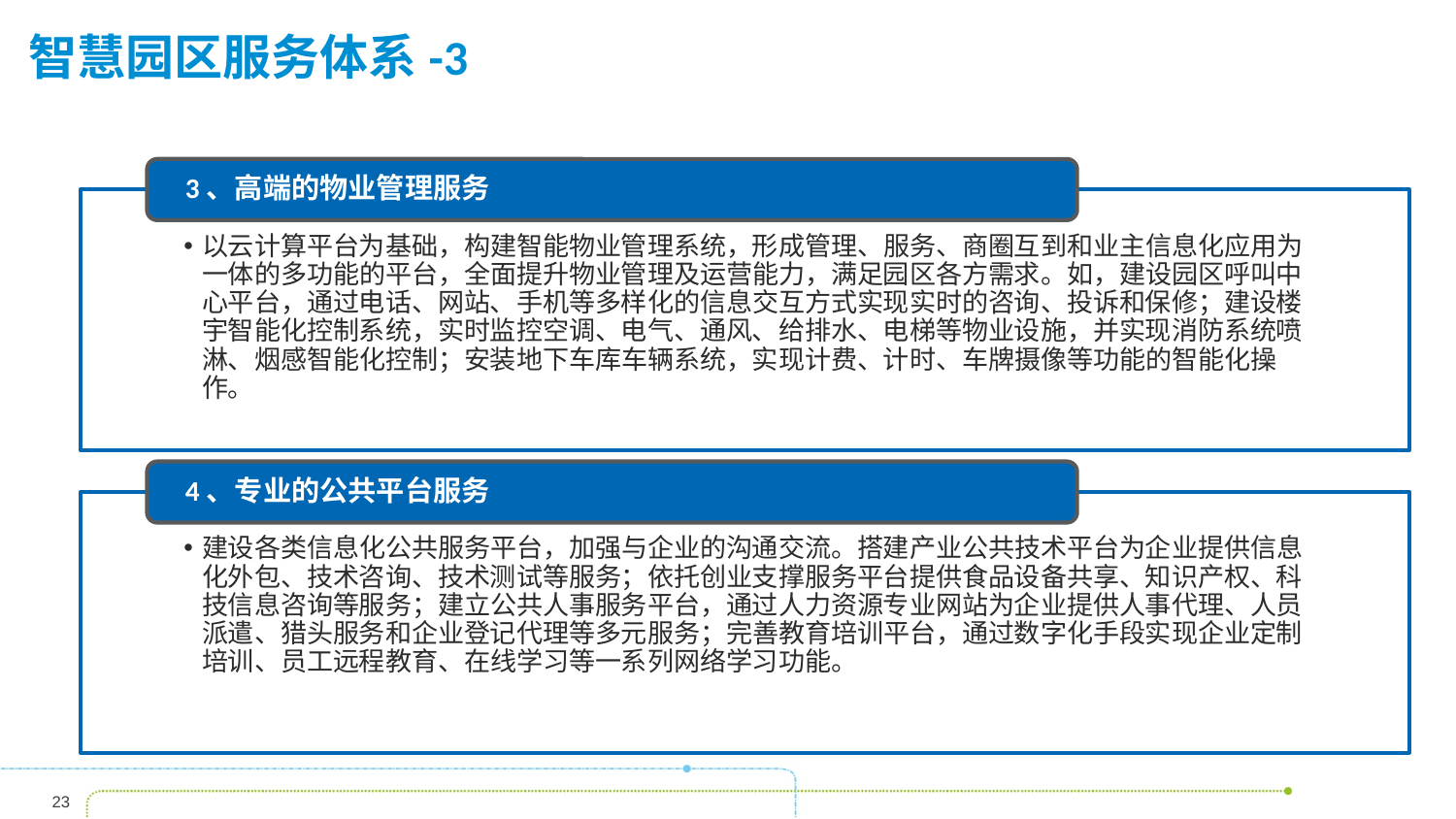

# 智慧园区服务体系-3
以云计算平台为基础，构建智能物业管理系统，形成管理、服务、商圈互到和业主信息化应用为一体的多功能的平台，全面提升物业管理及运营能力，满足园区各方需求。如，建设园区呼叫中心平台，通过电话、网站、手机等多样化的信息交互方式实现实时的咨询、投诉和保修；建设楼宇智能化控制系统，实时监控空调、电气、通风、给排水、电梯等物业设施，并实现消防系统喷淋、烟感智能化控制；安装地下车库车辆系统，实现计费、计时、车牌摄像等功能的智能化操作。
3、高端的物业管理服务
建设各类信息化公共服务平台，加强与企业的沟通交流。搭建产业公共技术平台为企业提供信息化外包、技术咨询、技术测试等服务；依托创业支撑服务平台提供食品设备共享、知识产权、科技信息咨询等服务；建立公共人事服务平台，通过人力资源专业网站为企业提供人事代理、人员派遣、猎头服务和企业登记代理等多元服务；完善教育培训平台，通过数字化手段实现企业定制培训、员工远程教育、在线学习等一系列网络学习功能。
4、专业的公共平台服务